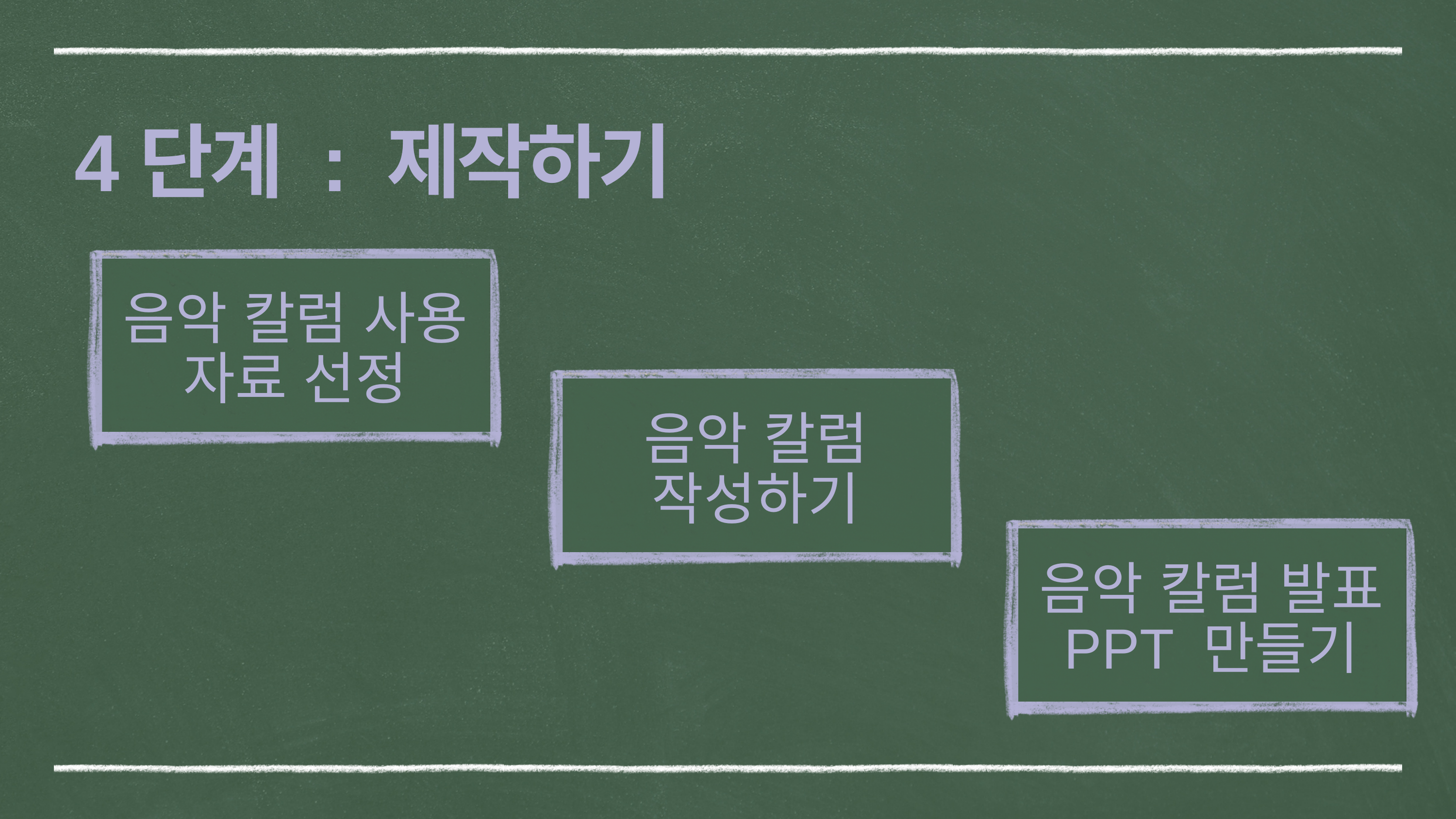

4단계 : 제작하기

음악 칼럼 사용
자료 선정

음악 칼럼
작성하기

음악 칼럼 발표
PPT 만들기